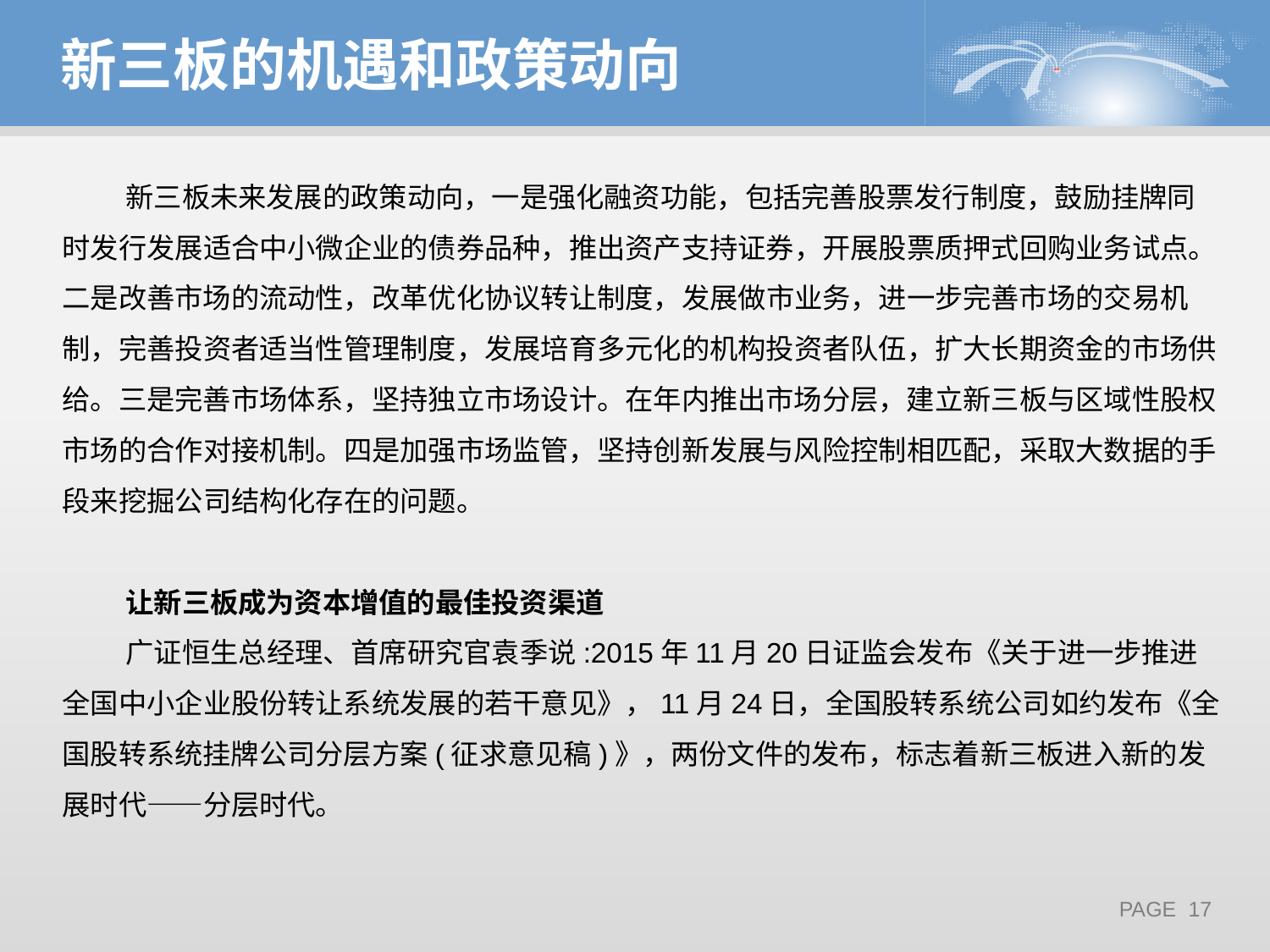

新三板的机遇和政策动向
新三板未来发展的政策动向，一是强化融资功能，包括完善股票发行制度，鼓励挂牌同时发行发展适合中小微企业的债券品种，推出资产支持证券，开展股票质押式回购业务试点。二是改善市场的流动性，改革优化协议转让制度，发展做市业务，进一步完善市场的交易机制，完善投资者适当性管理制度，发展培育多元化的机构投资者队伍，扩大长期资金的市场供给。三是完善市场体系，坚持独立市场设计。在年内推出市场分层，建立新三板与区域性股权市场的合作对接机制。四是加强市场监管，坚持创新发展与风险控制相匹配，采取大数据的手段来挖掘公司结构化存在的问题。

让新三板成为资本增值的最佳投资渠道
广证恒生总经理、首席研究官袁季说:2015年11月20日证监会发布《关于进一步推进全国中小企业股份转让系统发展的若干意见》，11月24日，全国股转系统公司如约发布《全国股转系统挂牌公司分层方案(征求意见稿)》，两份文件的发布，标志着新三板进入新的发展时代——分层时代。